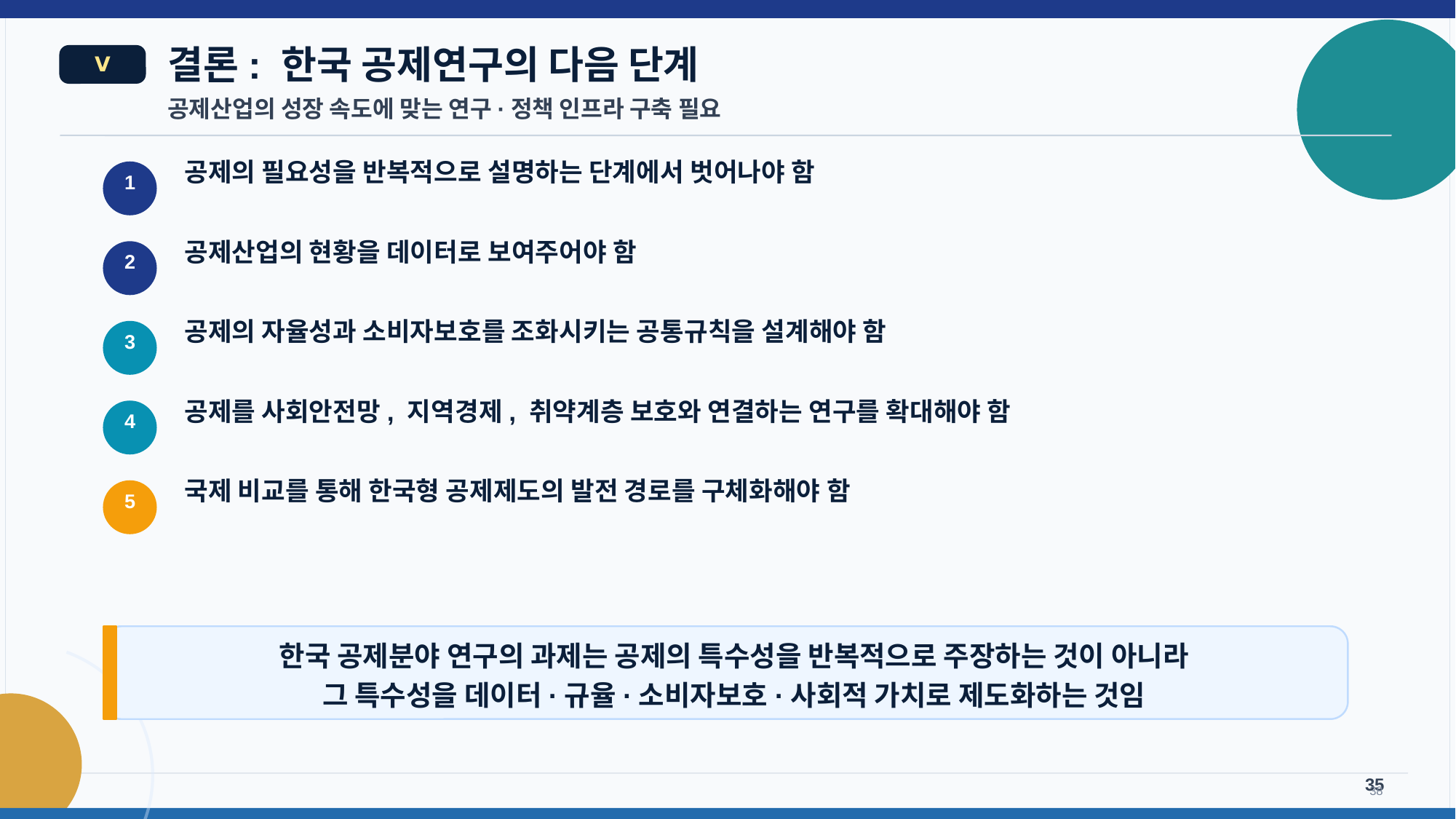

결론: 한국 공제연구의 다음 단계

Ⅴ
공제산업의 성장 속도에 맞는 연구·정책 인프라 구축 필요

공제의 필요성을 반복적으로 설명하는 단계에서 벗어나야 함

1
공제산업의 현황을 데이터로 보여주어야 함

2
공제의 자율성과 소비자보호를 조화시키는 공통규칙을 설계해야 함

3
공제를 사회안전망, 지역경제, 취약계층 보호와 연결하는 연구를 확대해야 함

4
국제 비교를 통해 한국형 공제제도의 발전 경로를 구체화해야 함

5

한국 공제분야 연구의 과제는 공제의 특수성을 반복적으로 주장하는 것이 아니라
그 특수성을 데이터·규율·소비자보호·사회적 가치로 제도화하는 것임

35
38